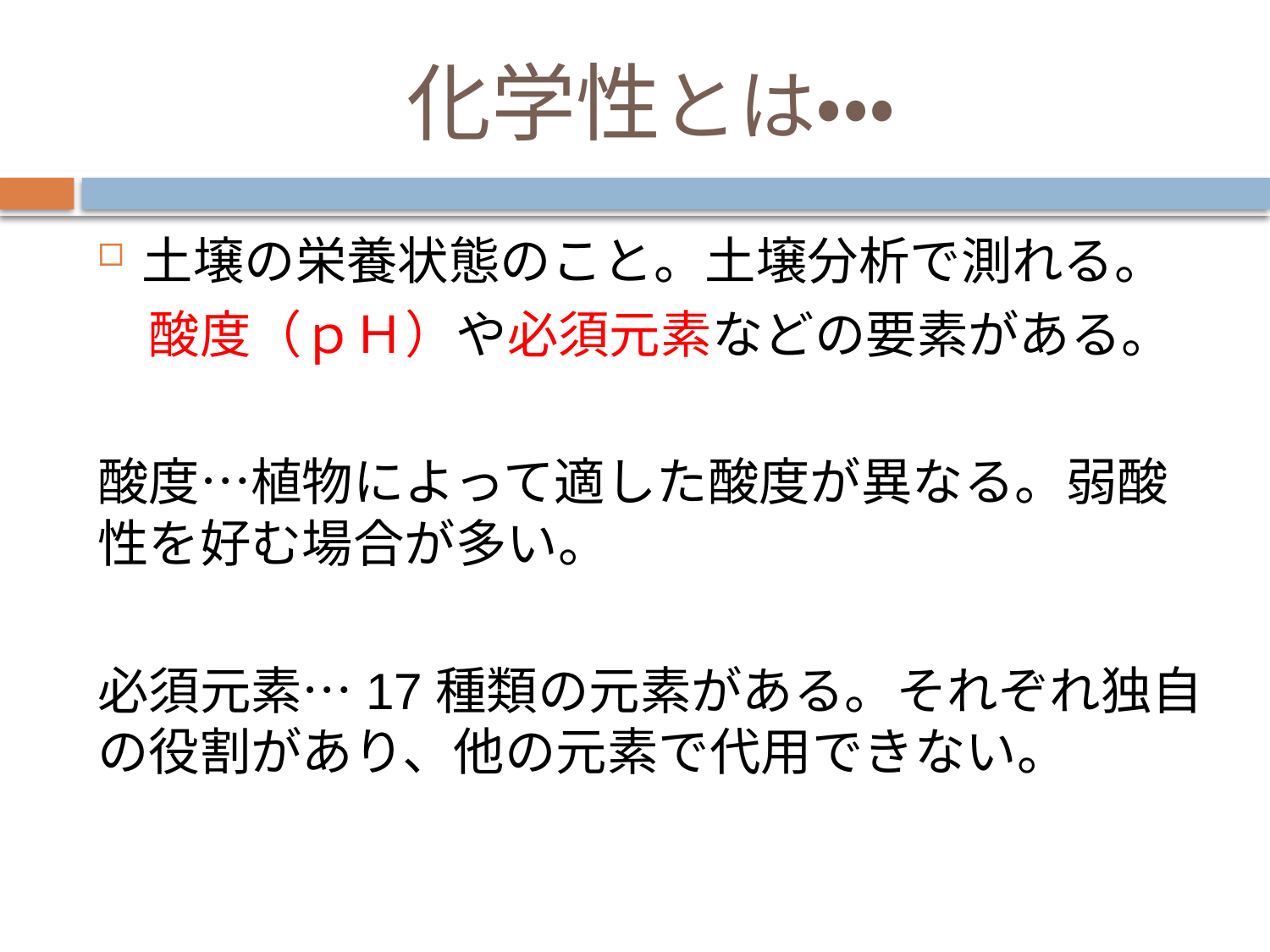

# 化学性とは・・・
土壌の栄養状態のこと。土壌分析で測れる。
　酸度（ｐＨ）や必須元素などの要素がある。

酸度…植物によって適した酸度が異なる。弱酸性を好む場合が多い。

必須元素…17種類の元素がある。それぞれ独自の役割があり、他の元素で代用できない。